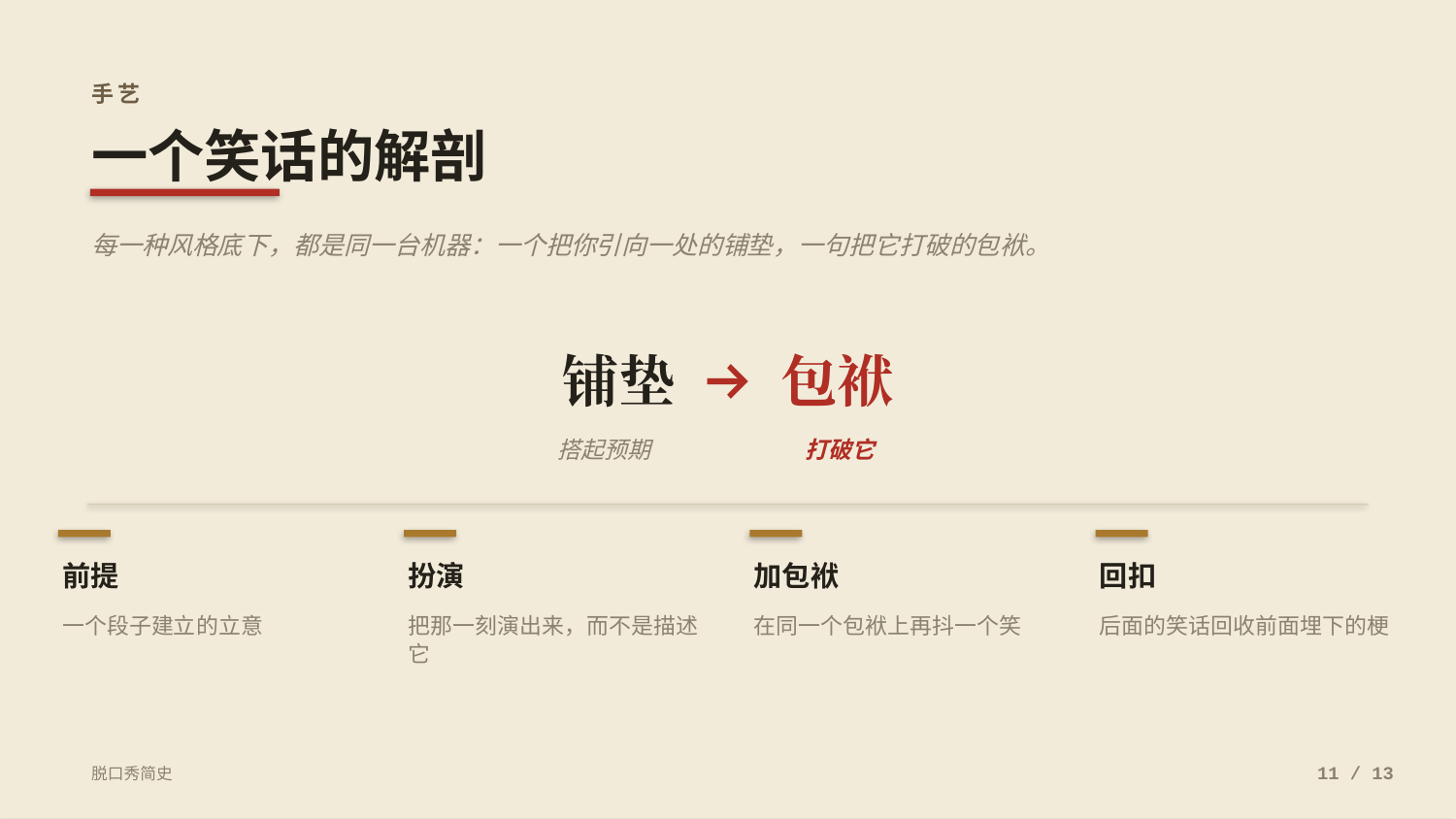

手艺
一个笑话的解剖

每一种风格底下，都是同一台机器：一个把你引向一处的铺垫，一句把它打破的包袱。
铺垫  →  包袱
搭起预期
打破它

前提
扮演
加包袱
回扣
一个段子建立的立意
把那一刻演出来，而不是描述它
在同一个包袱上再抖一个笑
后面的笑话回收前面埋下的梗
脱口秀简史
11 / 13